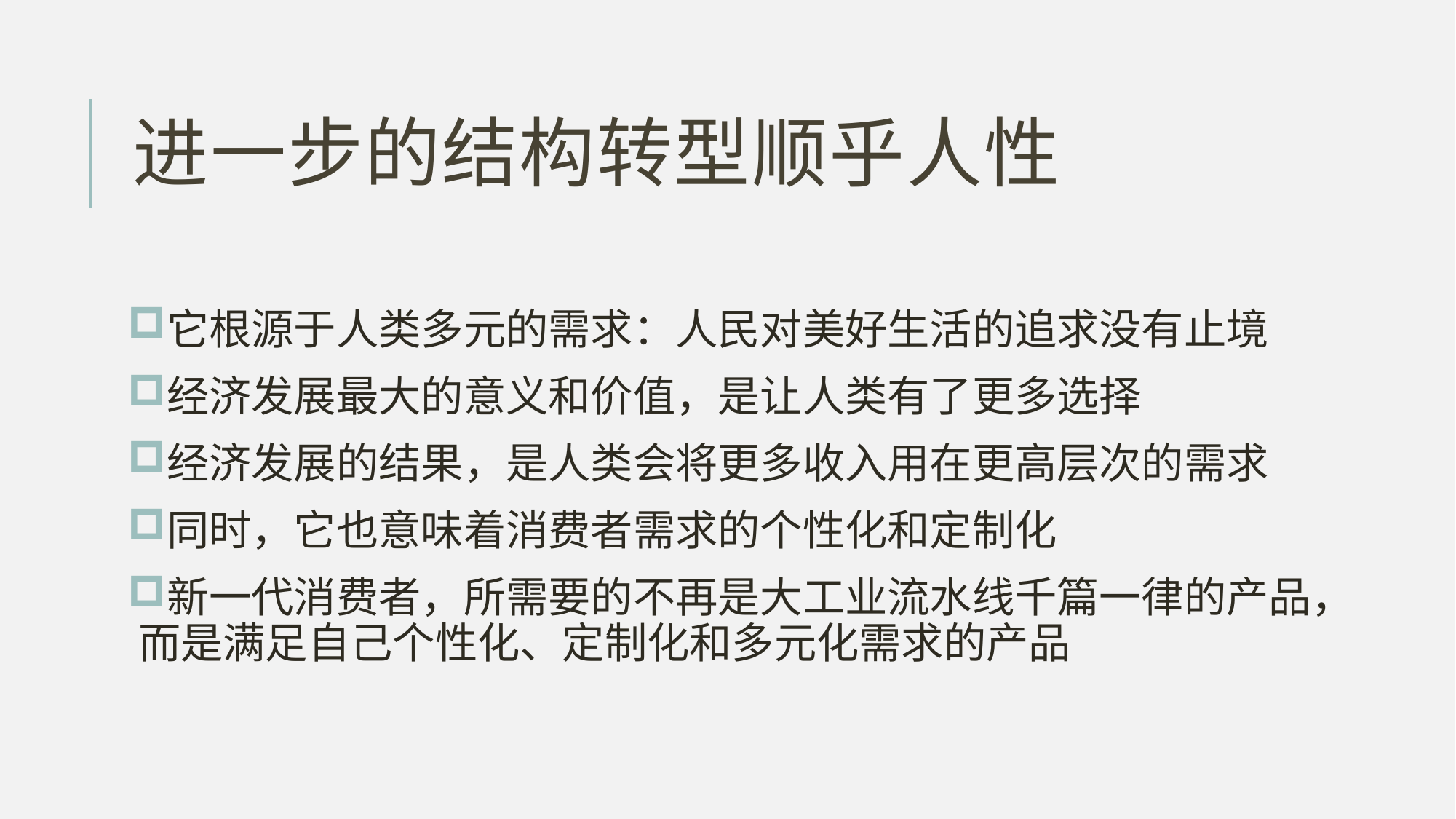

# 进一步的结构转型顺乎人性
它根源于人类多元的需求：人民对美好生活的追求没有止境
经济发展最大的意义和价值，是让人类有了更多选择
经济发展的结果，是人类会将更多收入用在更高层次的需求
同时，它也意味着消费者需求的个性化和定制化
新一代消费者，所需要的不再是大工业流水线千篇一律的产品，而是满足自己个性化、定制化和多元化需求的产品